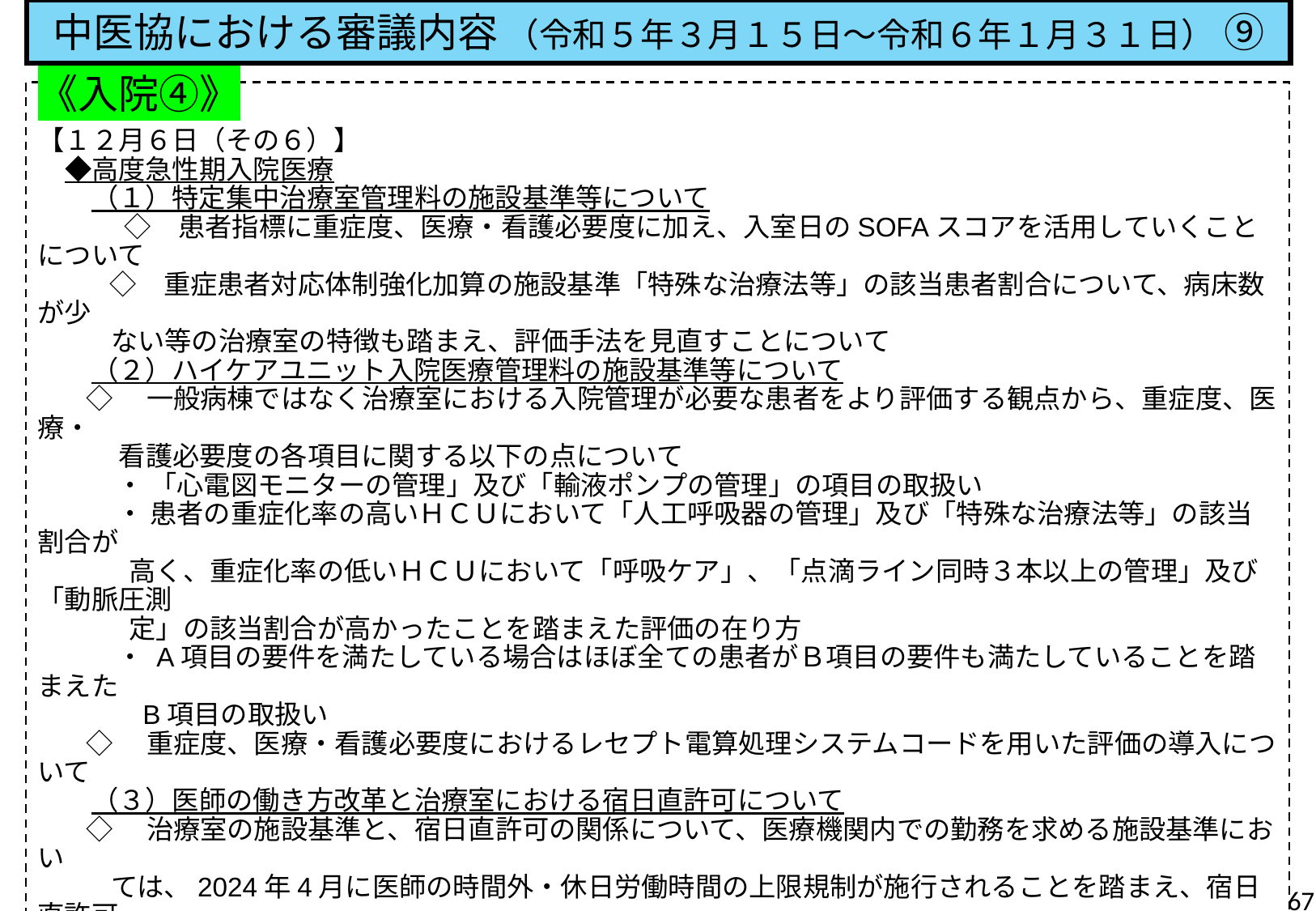

中医協における審議内容 （令和５年３月１５日～令和６年１月３１日） ⑨
《入院④》
【１２月６日（その６）】
　◆高度急性期入院医療
　　（１）特定集中治療室管理料の施設基準等について
　　　 ◇　患者指標に重症度、医療・看護必要度に加え、入室日のSOFAスコアを活用していくことについて
　　   ◇　重症患者対応体制強化加算の施設基準「特殊な治療法等」の該当患者割合について、病床数が少
           ない等の治療室の特徴も踏まえ、評価手法を見直すことについて
　　（２）ハイケアユニット入院医療管理料の施設基準等について
        ◇　一般病棟ではなく治療室における入院管理が必要な患者をより評価する観点から、重症度、医療・
　         看護必要度の各項目に関する以下の点について
            ・ 「心電図モニターの管理」及び「輸液ポンプの管理」の項目の取扱い
            ・ 患者の重症化率の高いＨＣＵにおいて「人工呼吸器の管理」及び「特殊な治療法等」の該当割合が
              高く、重症化率の低いＨＣＵにおいて「呼吸ケア」、「点滴ライン同時３本以上の管理」及び「動脈圧測
              定」の該当割合が高かったことを踏まえた評価の在り方
            ・ A項目の要件を満たしている場合はほぼ全ての患者がＢ項目の要件も満たしていることを踏まえた
              B項目の取扱い
        ◇　重症度、医療・看護必要度におけるレセプト電算処理システムコードを用いた評価の導入について
　　（３）医師の働き方改革と治療室における宿日直許可について
        ◇　治療室の施設基準と、宿日直許可の関係について、医療機関内での勤務を求める施設基準におい
           ては、2024年4月に医師の時間外・休日労働時間の上限規制が施行されることを踏まえ、宿日直許可
           を受けて宿日直を行っている医師により施設基準を満たすことを想定することについて
　　　 ◇　特定集中治療室において、宿日直による勤務医師が治療室にいる新たな区分を設けることについて
　　　 ◇　宿日直許可との関係を含めた、母体・胎児集中治療室管理料（MFICU管理料）における施設基準の
           在り方について
67